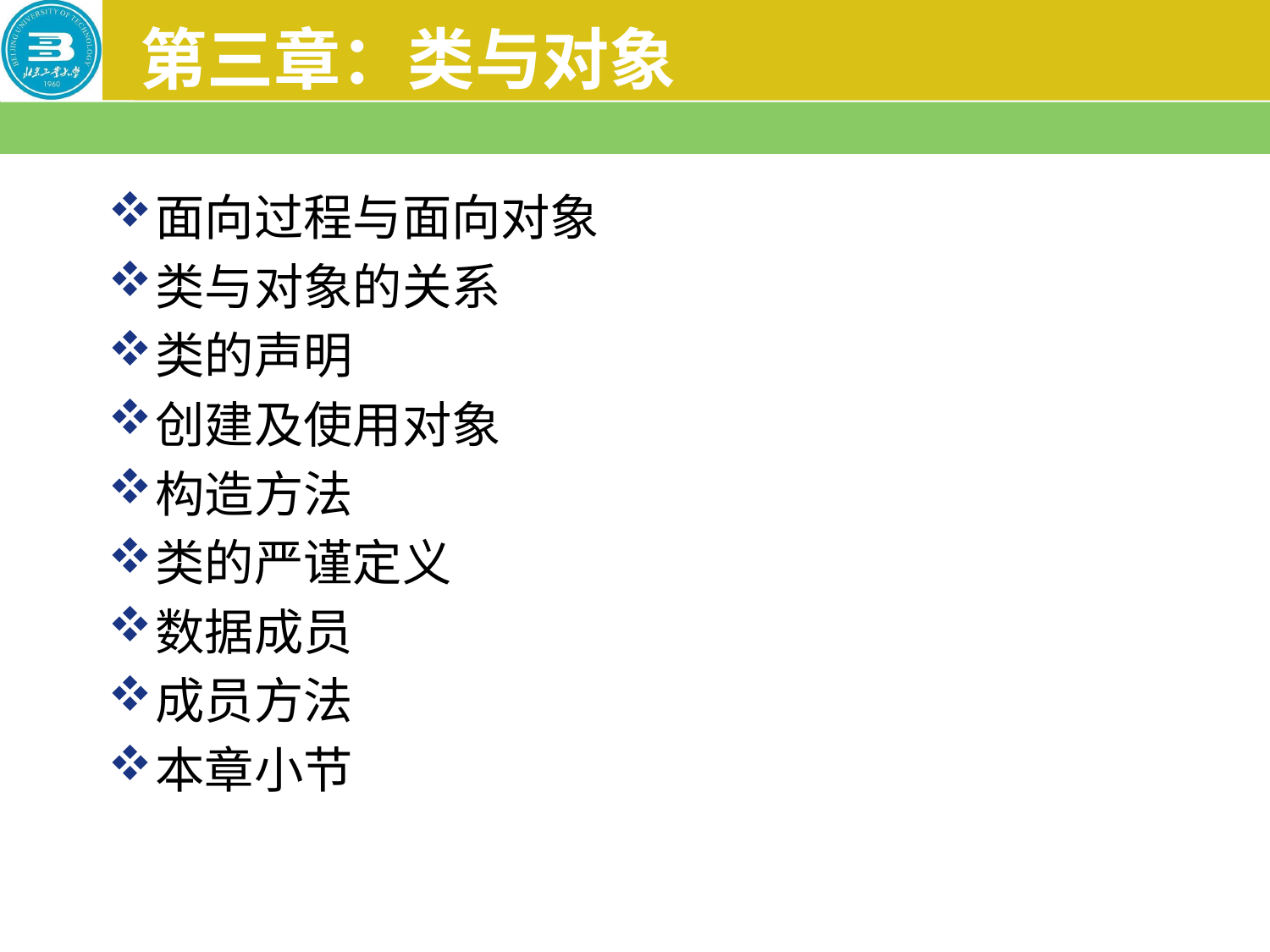

# 第三章：类与对象
面向过程与面向对象
类与对象的关系
类的声明
创建及使用对象
构造方法
类的严谨定义
数据成员
成员方法
本章小节